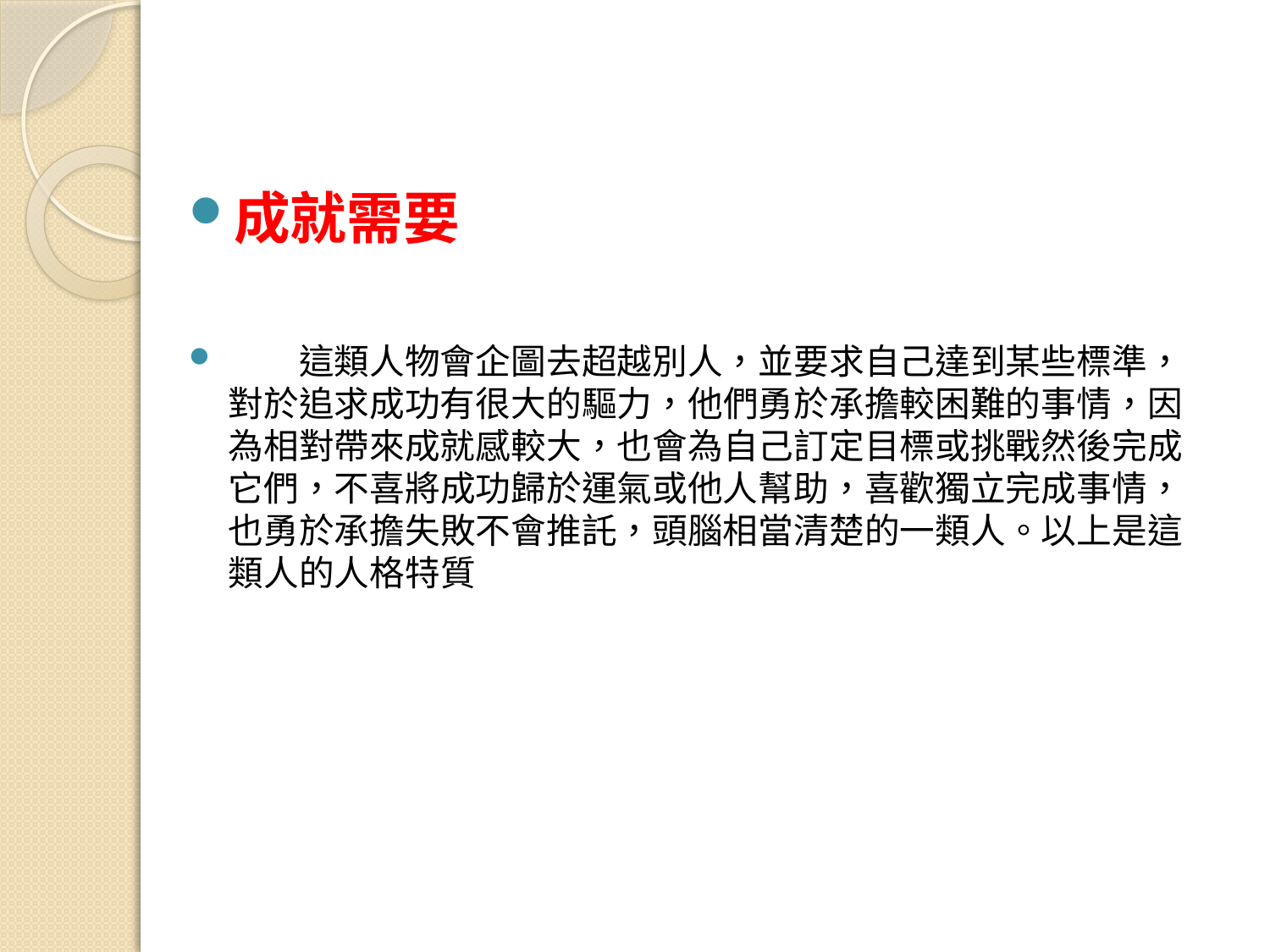

成就需要

　　這類人物會企圖去超越別人，並要求自己達到某些標準，對於追求成功有很大的驅力，他們勇於承擔較困難的事情，因為相對帶來成就感較大，也會為自己訂定目標或挑戰然後完成它們，不喜將成功歸於運氣或他人幫助，喜歡獨立完成事情，也勇於承擔失敗不會推託，頭腦相當清楚的一類人。以上是這類人的人格特質